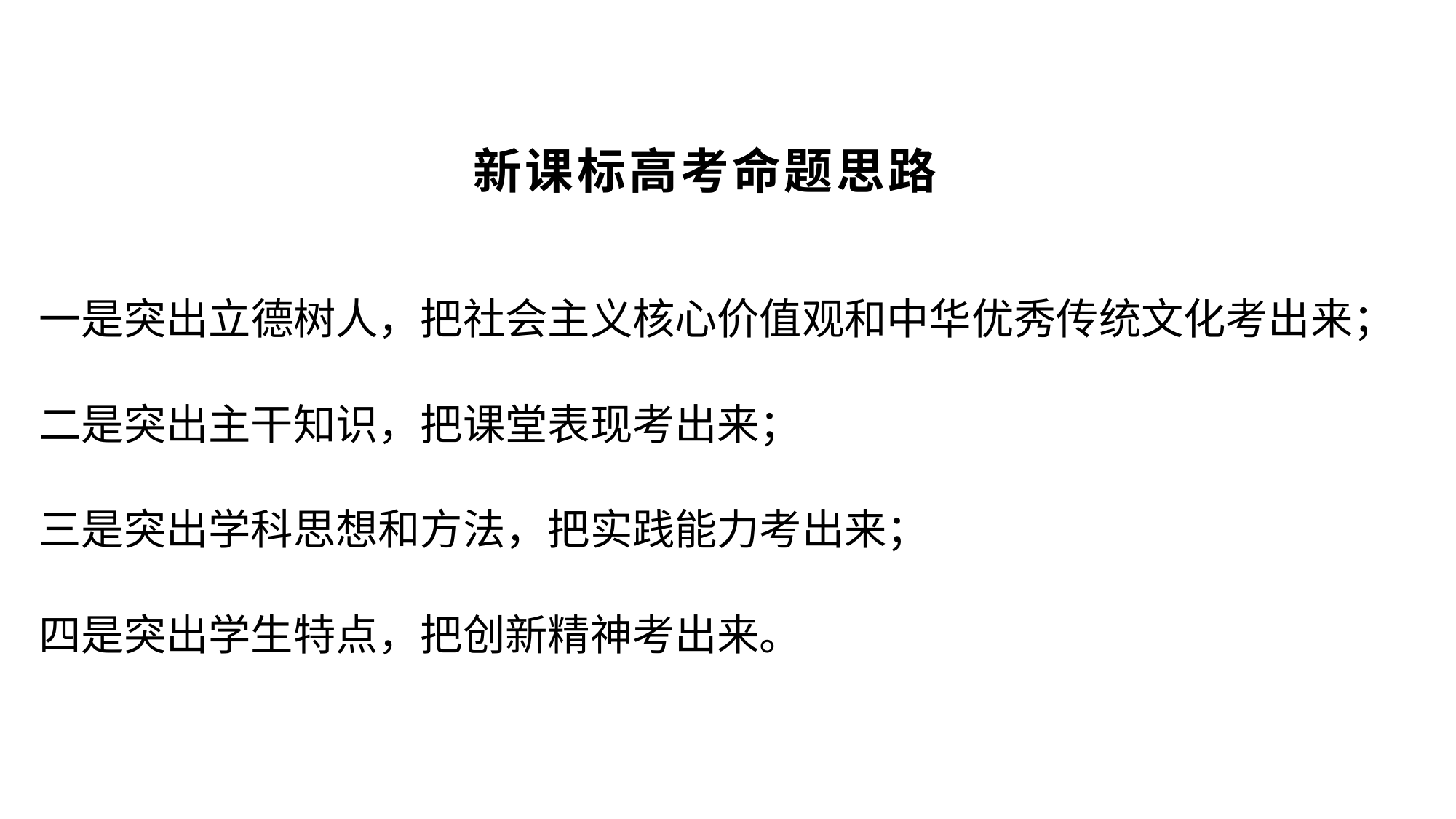

新课标高考命题思路
一是突出立德树人，把社会主义核心价值观和中华优秀传统文化考出来；
二是突出主干知识，把课堂表现考出来；
三是突出学科思想和方法，把实践能力考出来；
四是突出学生特点，把创新精神考出来。